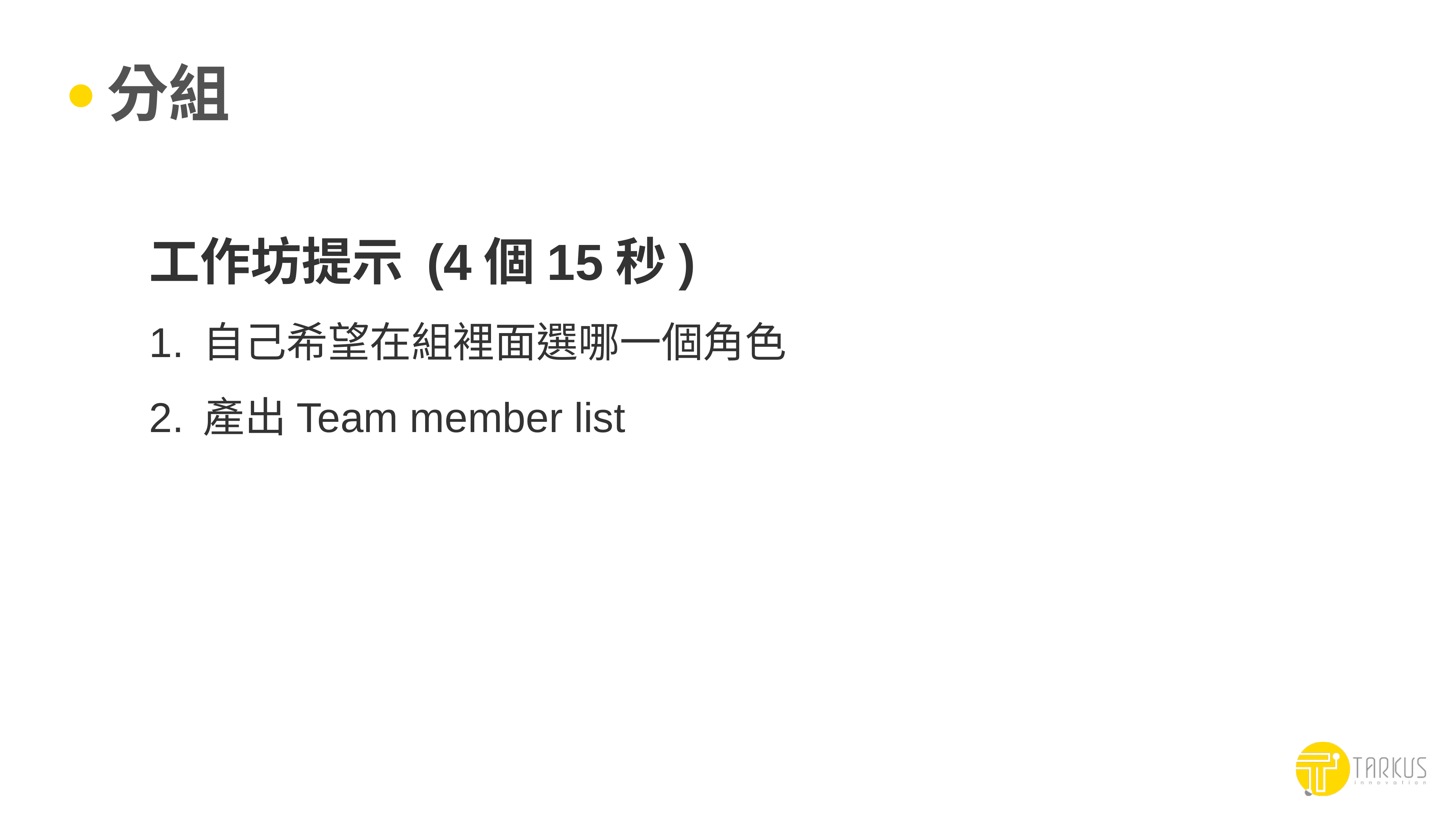

# 分組
工作坊提示 (4個15秒)
 自己希望在組裡面選哪一個角色
 產出Team member list